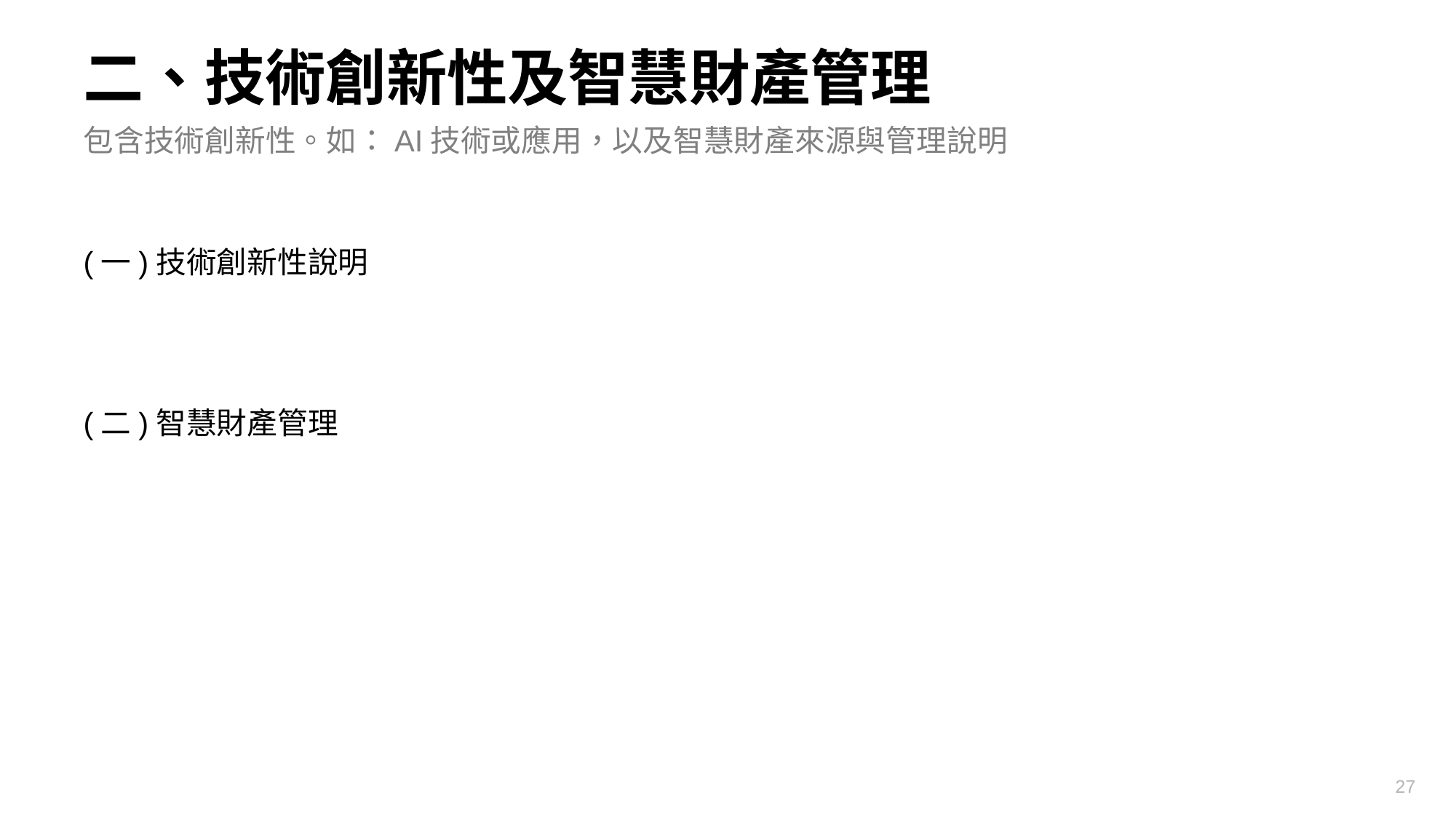

# 二、技術創新性及智慧財產管理
包含技術創新性。如：AI技術或應用，以及智慧財產來源與管理說明

(一)技術創新性說明

(二)智慧財產管理

27